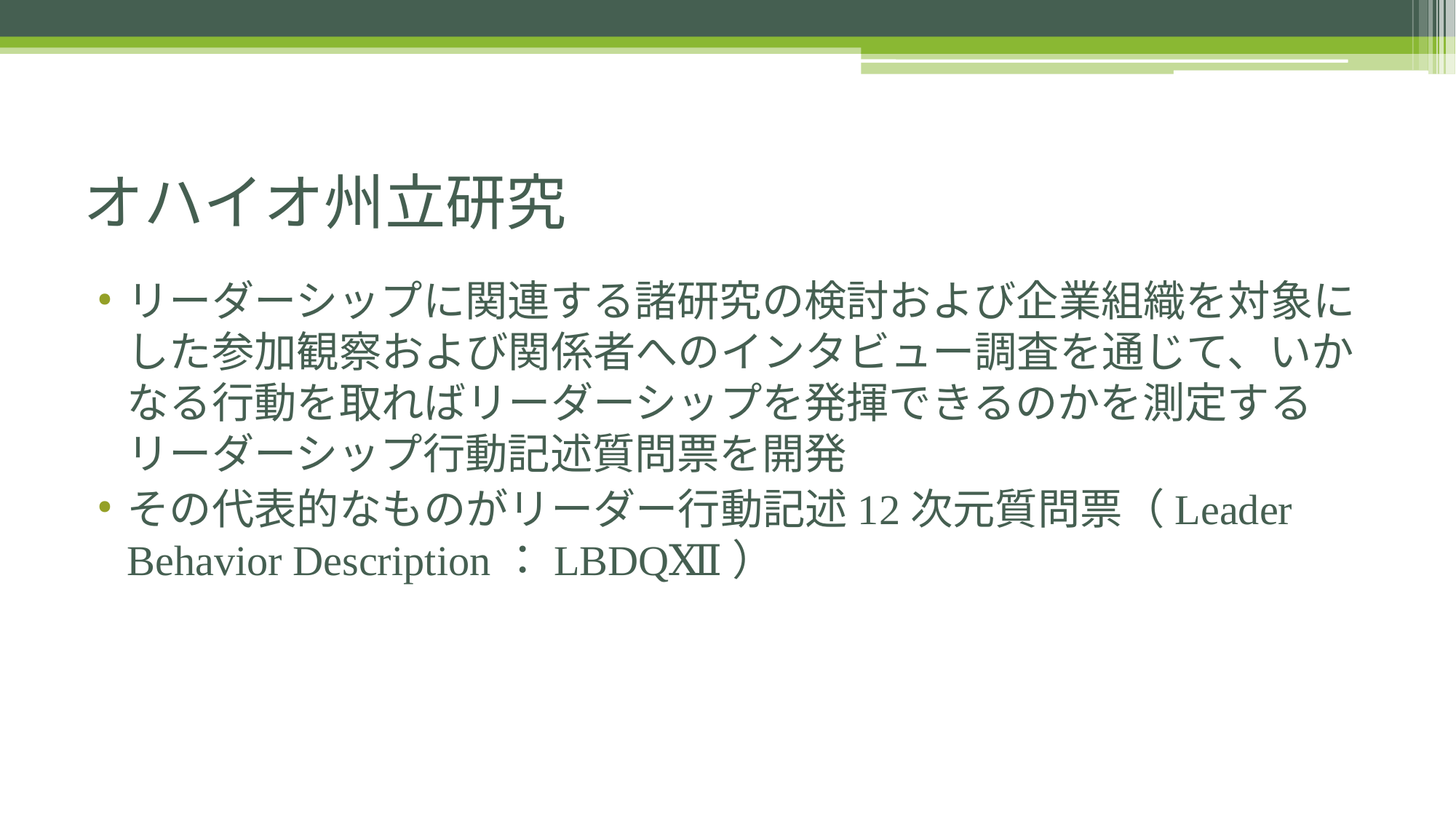

# オハイオ州立研究
リーダーシップに関連する諸研究の検討および企業組織を対象にした参加観察および関係者へのインタビュー調査を通じて、いかなる行動を取ればリーダーシップを発揮できるのかを測定するリーダーシップ行動記述質問票を開発
その代表的なものがリーダー行動記述12次元質問票（Leader Behavior Description：LBDQⅫ）